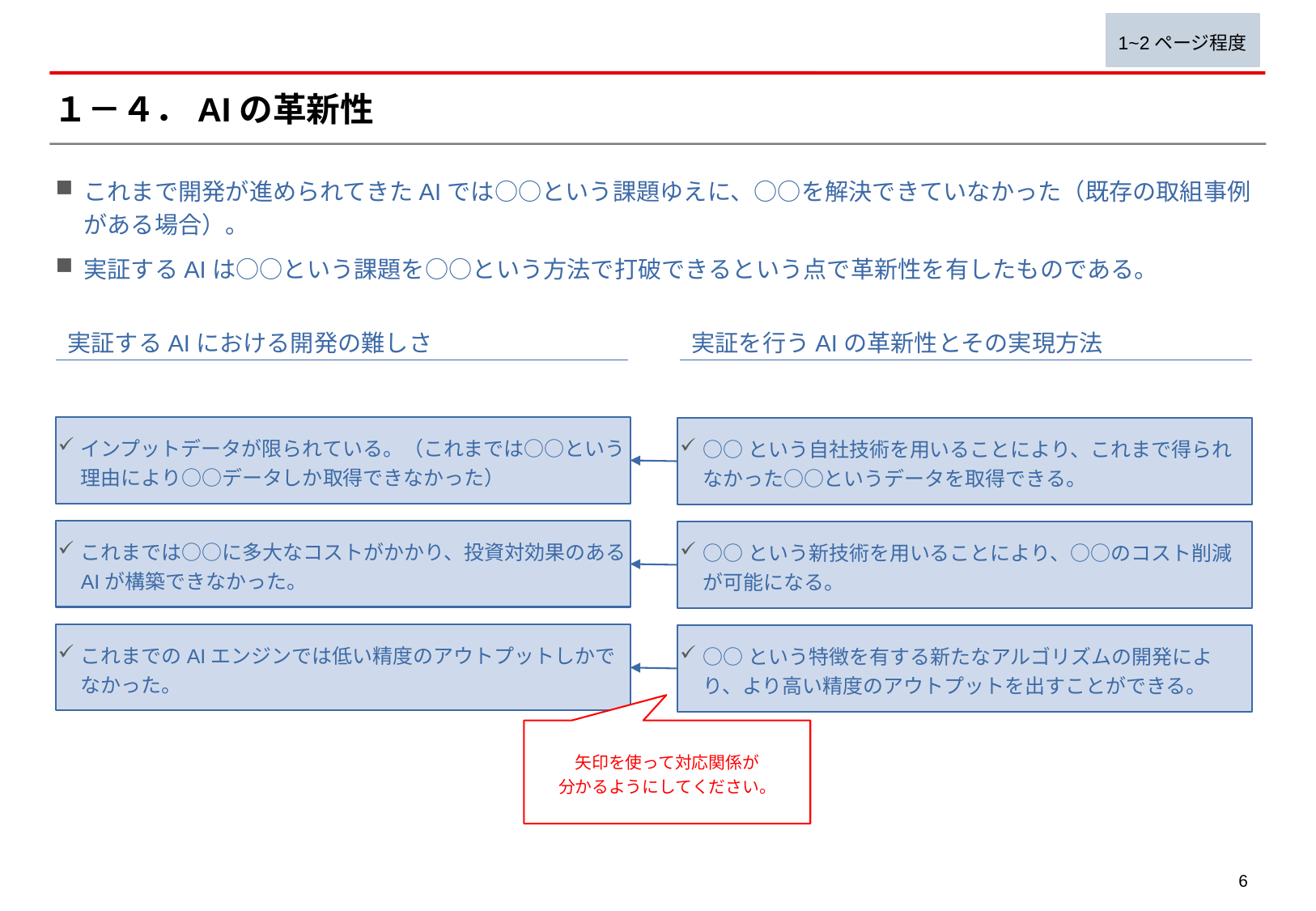

1~2ページ程度
# １－４．AIの革新性
これまで開発が進められてきたAIでは○○という課題ゆえに、○○を解決できていなかった（既存の取組事例がある場合）。
実証するAIは○○という課題を○○という方法で打破できるという点で革新性を有したものである。
実証を行うAIの革新性とその実現方法
実証するAIにおける開発の難しさ
インプットデータが限られている。（これまでは○○という理由により○○データしか取得できなかった）
○○という自社技術を用いることにより、これまで得られなかった○○というデータを取得できる。
これまでは○○に多大なコストがかかり、投資対効果のあるAIが構築できなかった。
○○という新技術を用いることにより、○○のコスト削減が可能になる。
これまでのAIエンジンでは低い精度のアウトプットしかでなかった。
○○という特徴を有する新たなアルゴリズムの開発により、より高い精度のアウトプットを出すことができる。
矢印を使って対応関係が
分かるようにしてください。